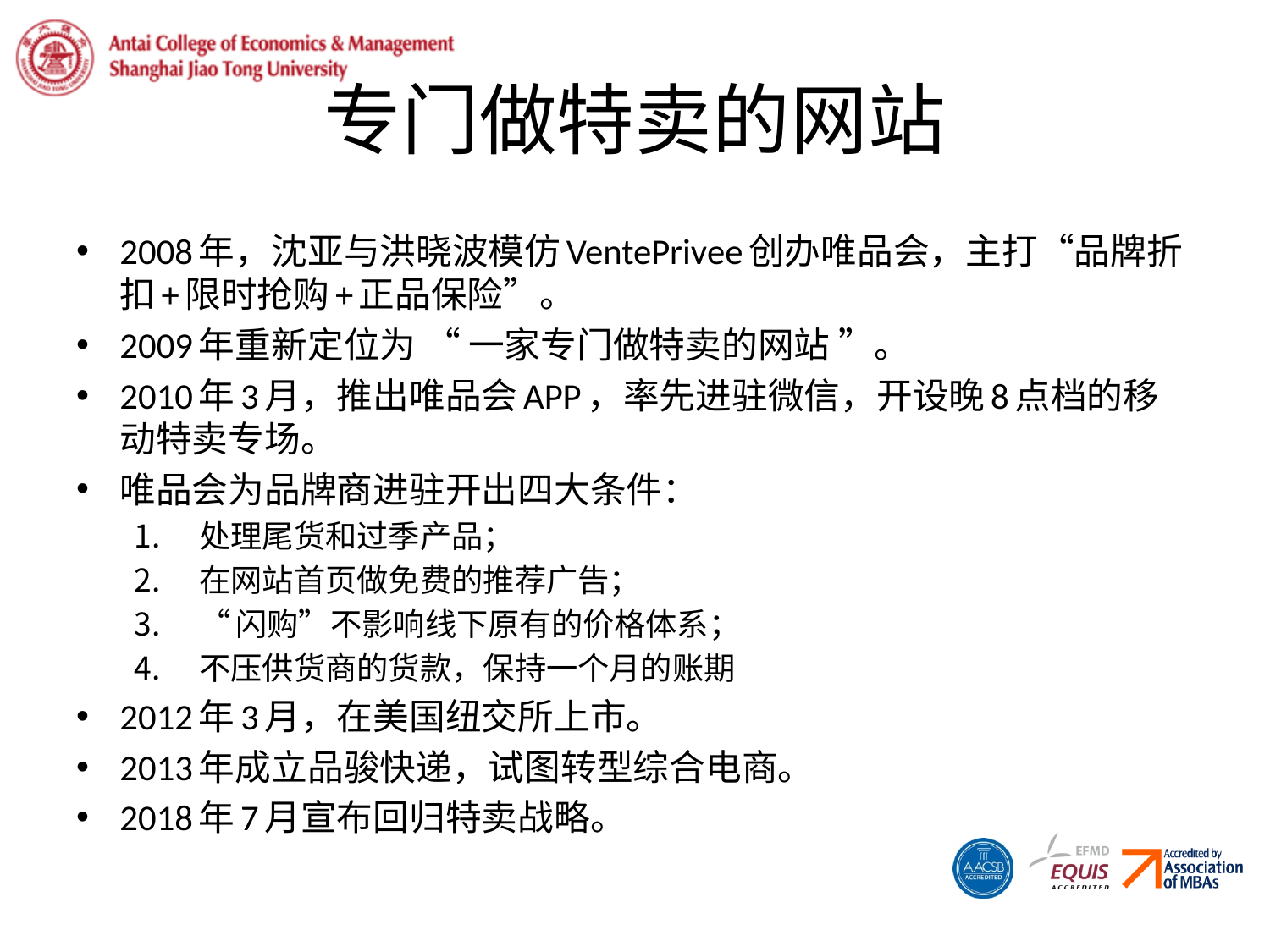

# 专门做特卖的网站
2008年，沈亚与洪晓波模仿VentePrivee创办唯品会，主打“品牌折扣+限时抢购+正品保险”。
2009年重新定位为 “ 一家专门做特卖的网站 ”。
2010年3月，推出唯品会APP，率先进驻微信，开设晚8点档的移动特卖专场。
唯品会为品牌商进驻开出四大条件：
处理尾货和过季产品；
在网站首页做免费的推荐广告；
“闪购”不影响线下原有的价格体系；
不压供货商的货款，保持一个月的账期
2012年3月，在美国纽交所上市。
2013年成立品骏快递，试图转型综合电商。
2018年7月宣布回归特卖战略。